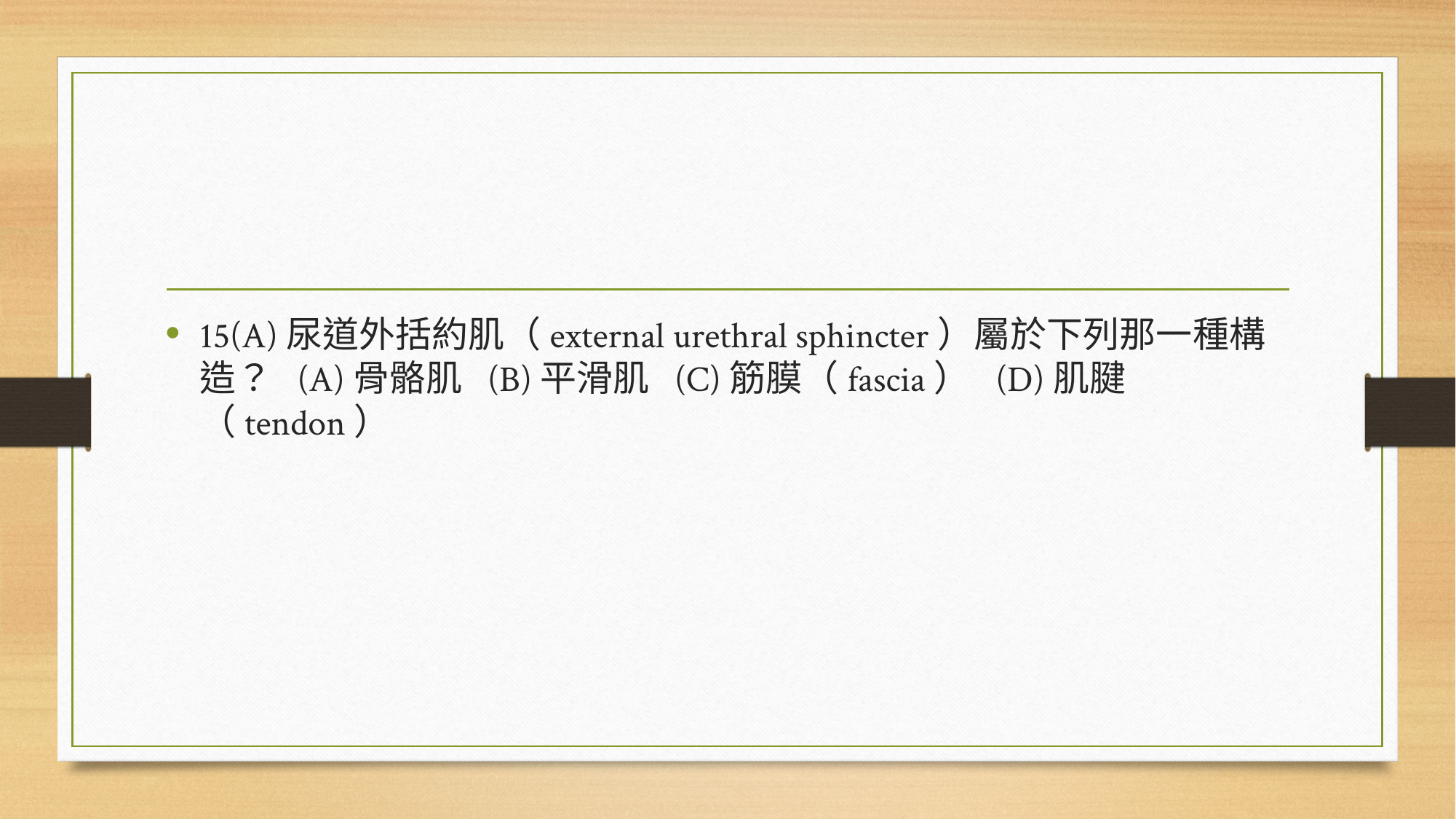

#
15(A)尿道外括約肌（external urethral sphincter）屬於下列那一種構造？  (A)骨骼肌  (B)平滑肌  (C)筋膜（fascia）  (D)肌腱（tendon）